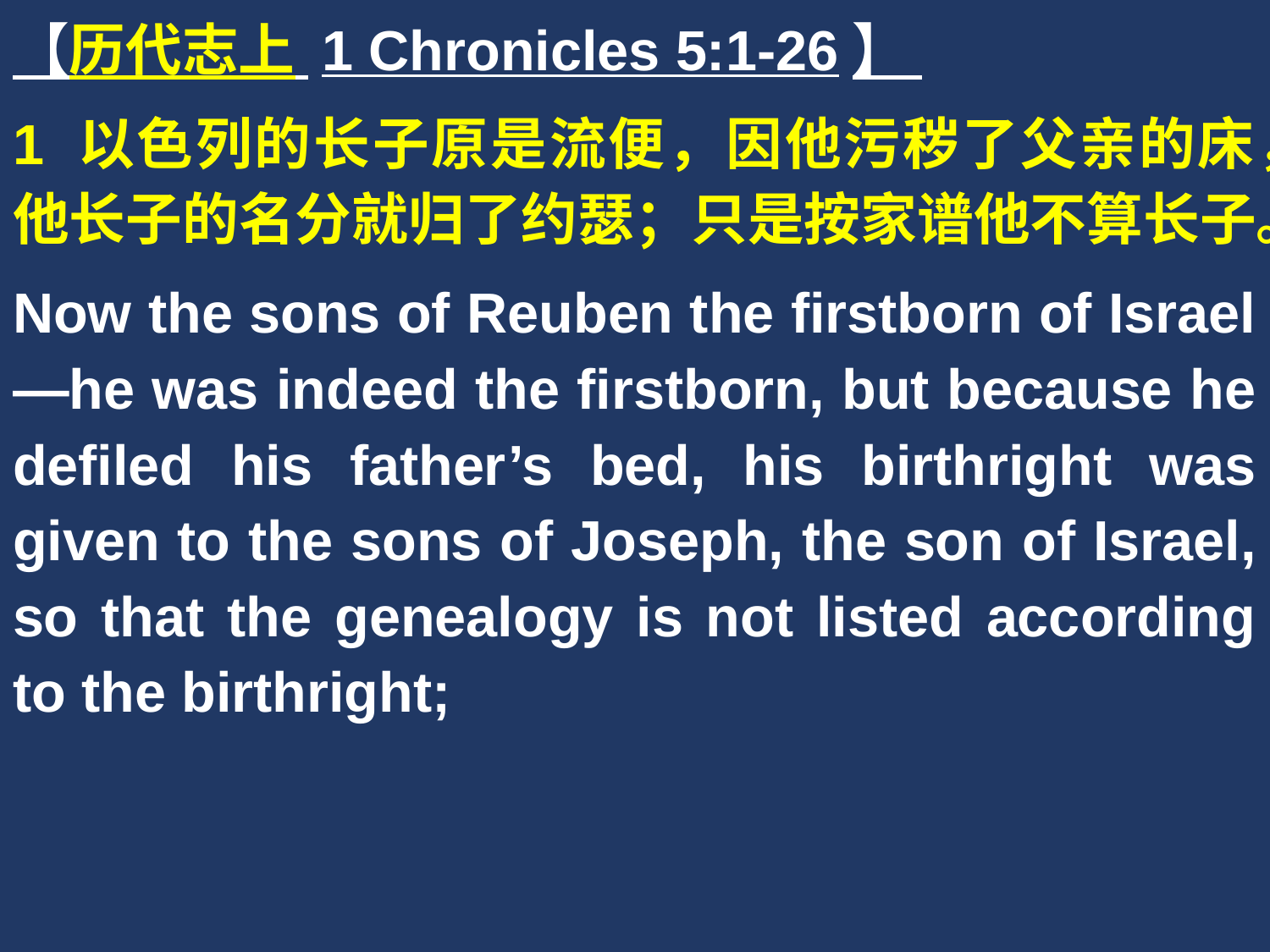

【历代志上 1 Chronicles 5:1-26】
1 以色列的长子原是流便，因他污秽了父亲的床，他长子的名分就归了约瑟；只是按家谱他不算长子。
Now the sons of Reuben the firstborn of Israel—he was indeed the firstborn, but because he defiled his father’s bed, his birthright was given to the sons of Joseph, the son of Israel, so that the genealogy is not listed according to the birthright;